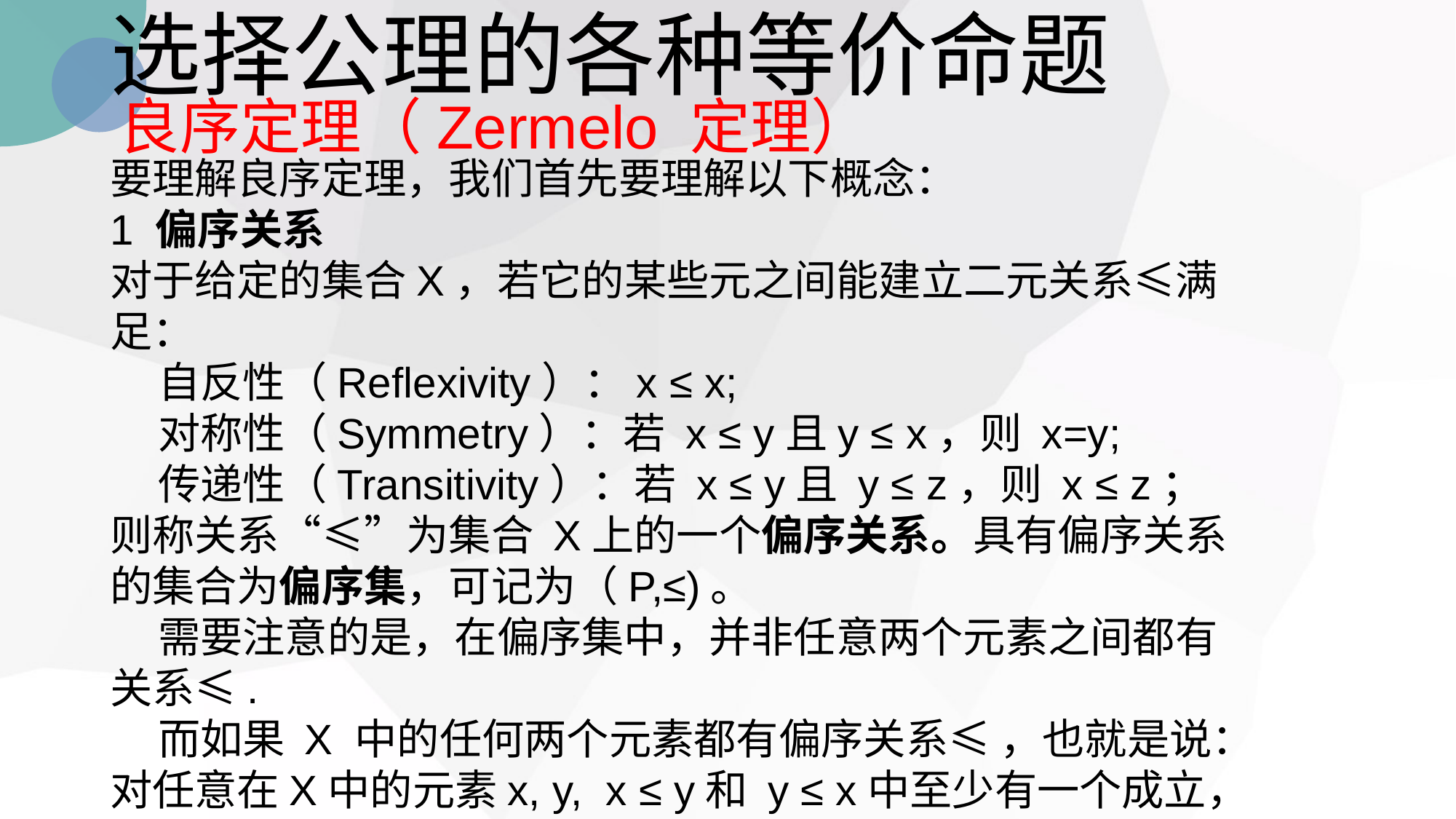

选择公理的各种等价命题

良序定理（Zermelo 定理）
要理解良序定理，我们首先要理解以下概念：
1 偏序关系
对于给定的集合X，若它的某些元之间能建立二元关系≤满足：
    自反性（Reflexivity）：x ≤ x;
    对称性（Symmetry）：若 x ≤ y且y ≤ x，则 x=y;
    传递性（Transitivity）：若 x ≤ y且 y ≤ z，则 x ≤ z；
则称关系“≤”为集合 X上的一个偏序关系。具有偏序关系的集合为偏序集，可记为（P,≤)。
    需要注意的是，在偏序集中，并非任意两个元素之间都有关系≤.
    而如果 X 中的任何两个元素都有偏序关系≤ ，也就是说：对任意在X中的元素x, y,  x ≤ y和 y ≤ x中至少有一个成立，则称集合 X 为关于≤的全序集。